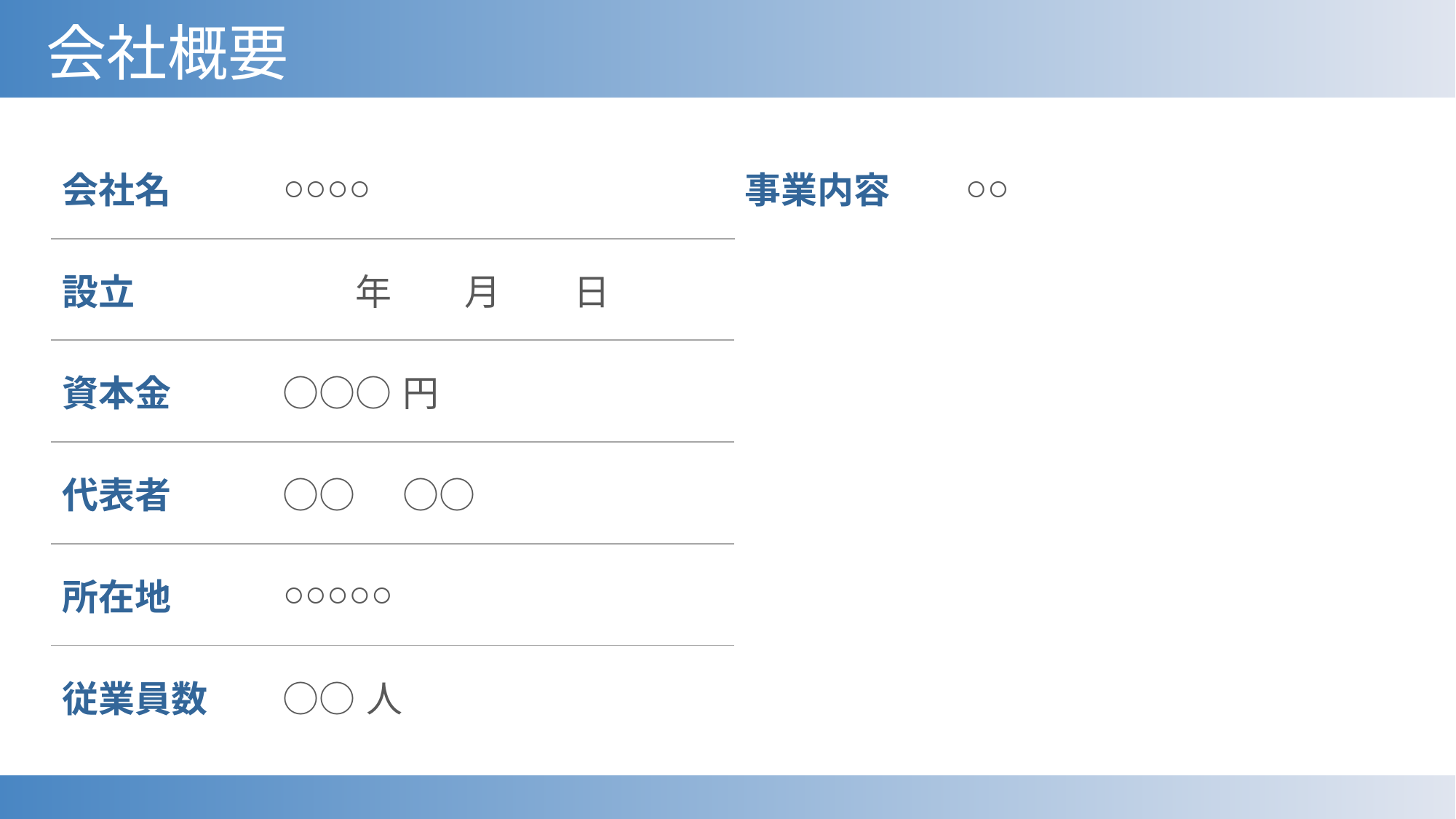

# 会社概要
| 会社名 | ○○○○ | 事業内容 | ○○ |
| --- | --- | --- | --- |
| 設立 | 年　　月　　日 |  |  |
| 資本金 | ○○○円 |  |  |
| 代表者 | ○○　○○ |  |  |
| 所在地 | ○○○○○ |  |  |
| 従業員数 | ○○人 |  |  |